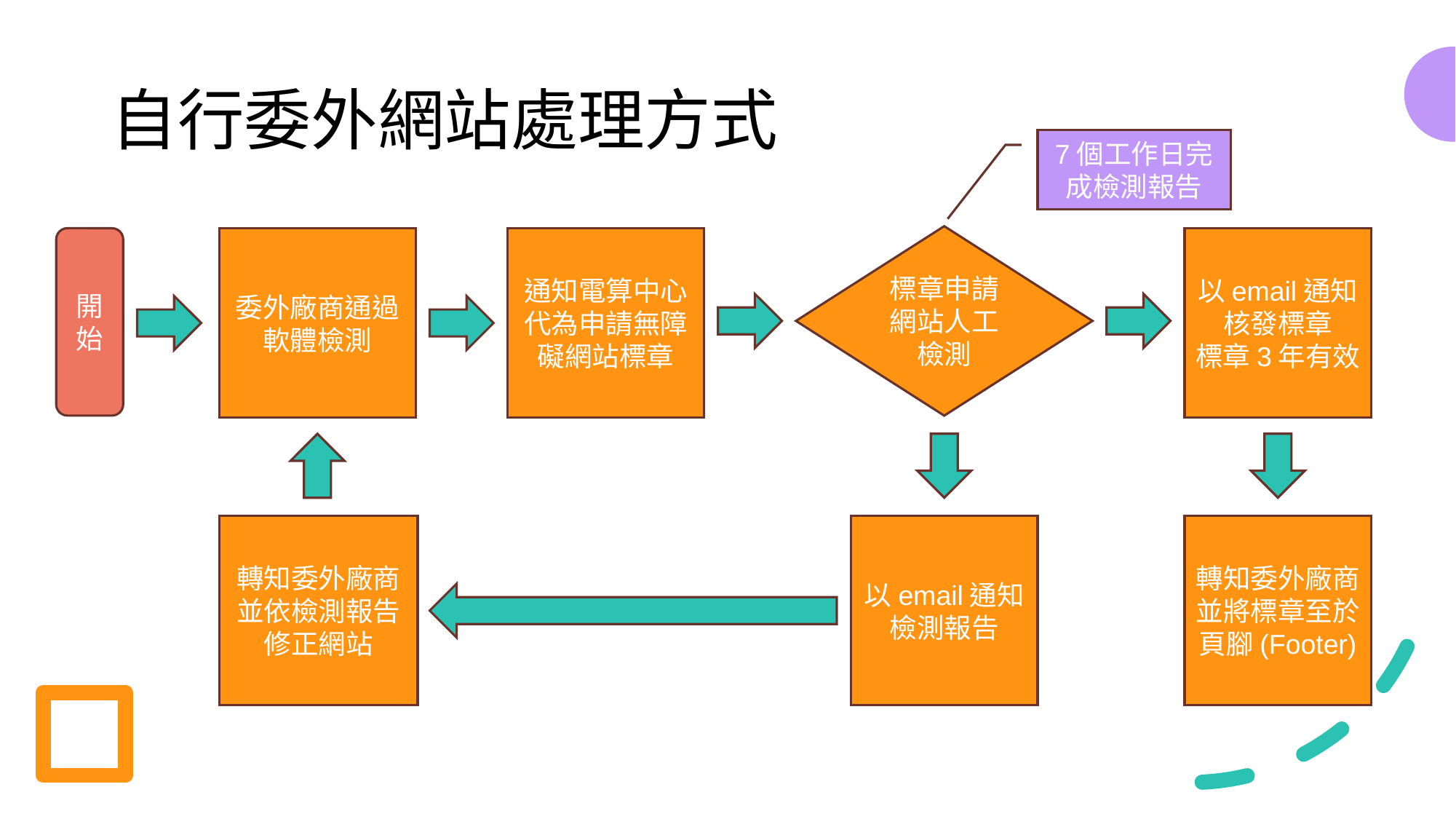

# 自行委外網站處理方式
7個工作日完成檢測報告
標章申請網站人工檢測
開始
以email通知核發標章
標章3年有效
委外廠商通過軟體檢測
通知電算中心代為申請無障礙網站標章

以email通知檢測報告
轉知委外廠商並將標章至於頁腳(Footer)
轉知委外廠商並依檢測報告修正網站